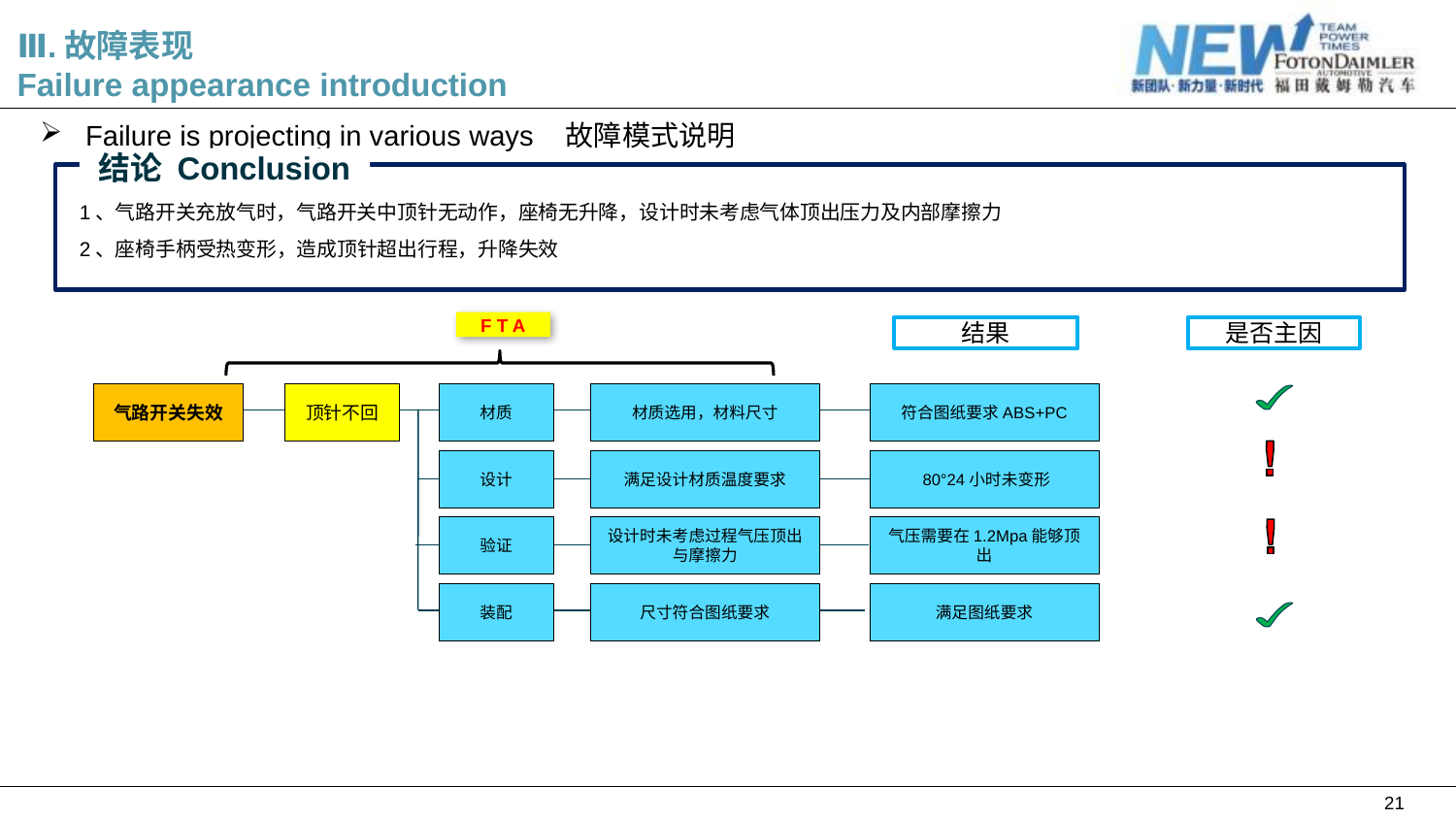

# Ⅲ.故障表现 Failure appearance introduction

Failure is projecting in various ways   故障模式说明
结论 Conclusion

1、气路开关充放气时，气路开关中顶针无动作，座椅无升降，设计时未考虑气体顶出压力及内部摩擦力
2、座椅手柄受热变形，造成顶针超出行程，升降失效

F T A
结果
是否主因
气路开关失效
顶针不回
材质
材质选用，材料尺寸
符合图纸要求ABS+PC

设计
满足设计材质温度要求
 80°24小时未变形
验证
设计时未考虑过程气压顶出与摩擦力
气压需要在1.2Mpa能够顶出

装配
尺寸符合图纸要求
满足图纸要求